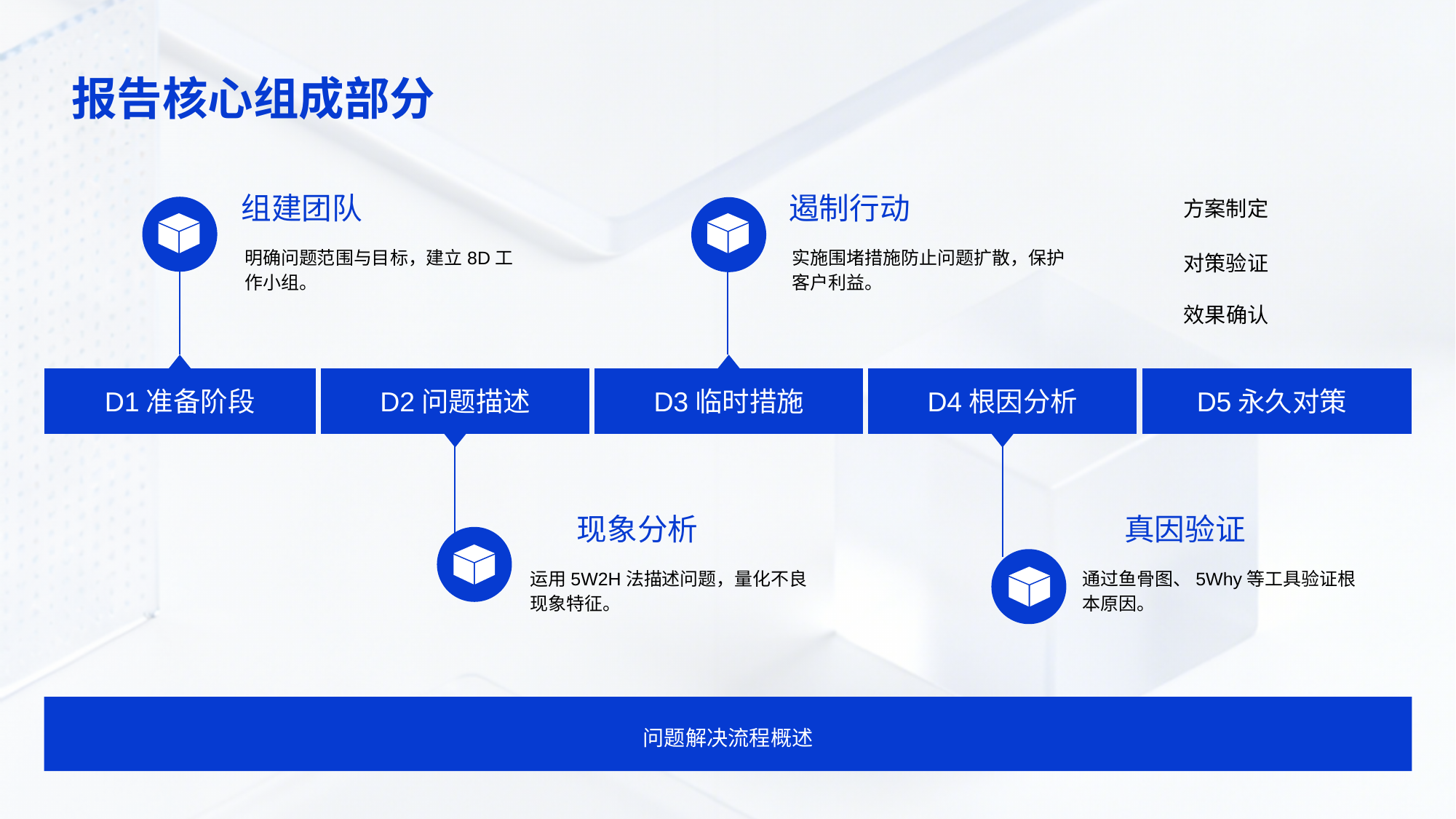

报告核心组成部分
组建团队
遏制行动
方案制定

明确问题范围与目标，建立8D工作小组。
实施围堵措施防止问题扩散，保护客户利益。
对策验证
效果确认

D1准备阶段
D2问题描述
D3临时措施
D4根因分析
D5永久对策

现象分析
真因验证

运用5W2H法描述问题，量化不良现象特征。
通过鱼骨图、5Why等工具验证根本原因。

问题解决流程概述